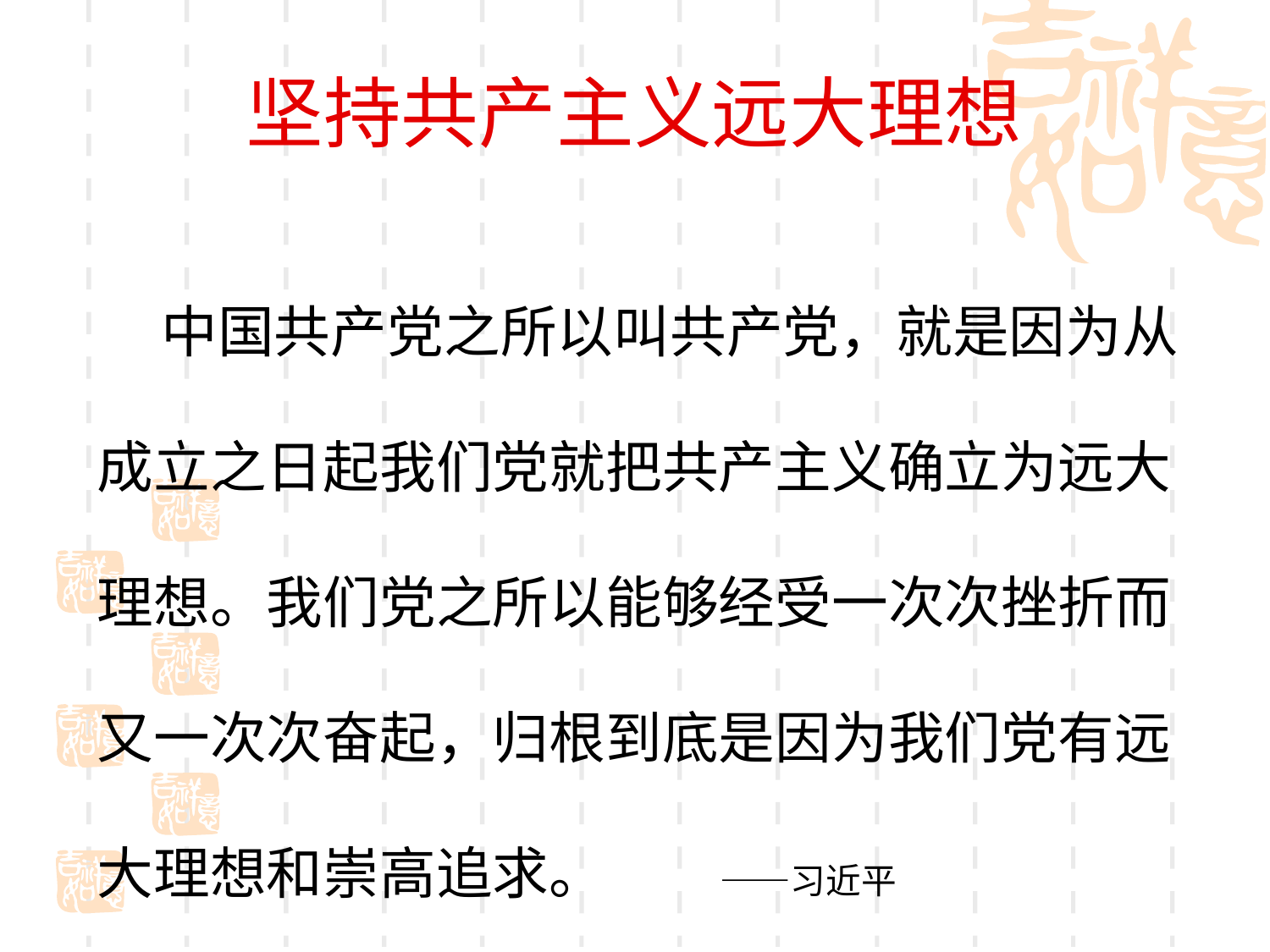

# 坚持共产主义远大理想
    中国共产党之所以叫共产党，就是因为从成立之日起我们党就把共产主义确立为远大理想。我们党之所以能够经受一次次挫折而又一次次奋起，归根到底是因为我们党有远大理想和崇高追求。         ——习近平